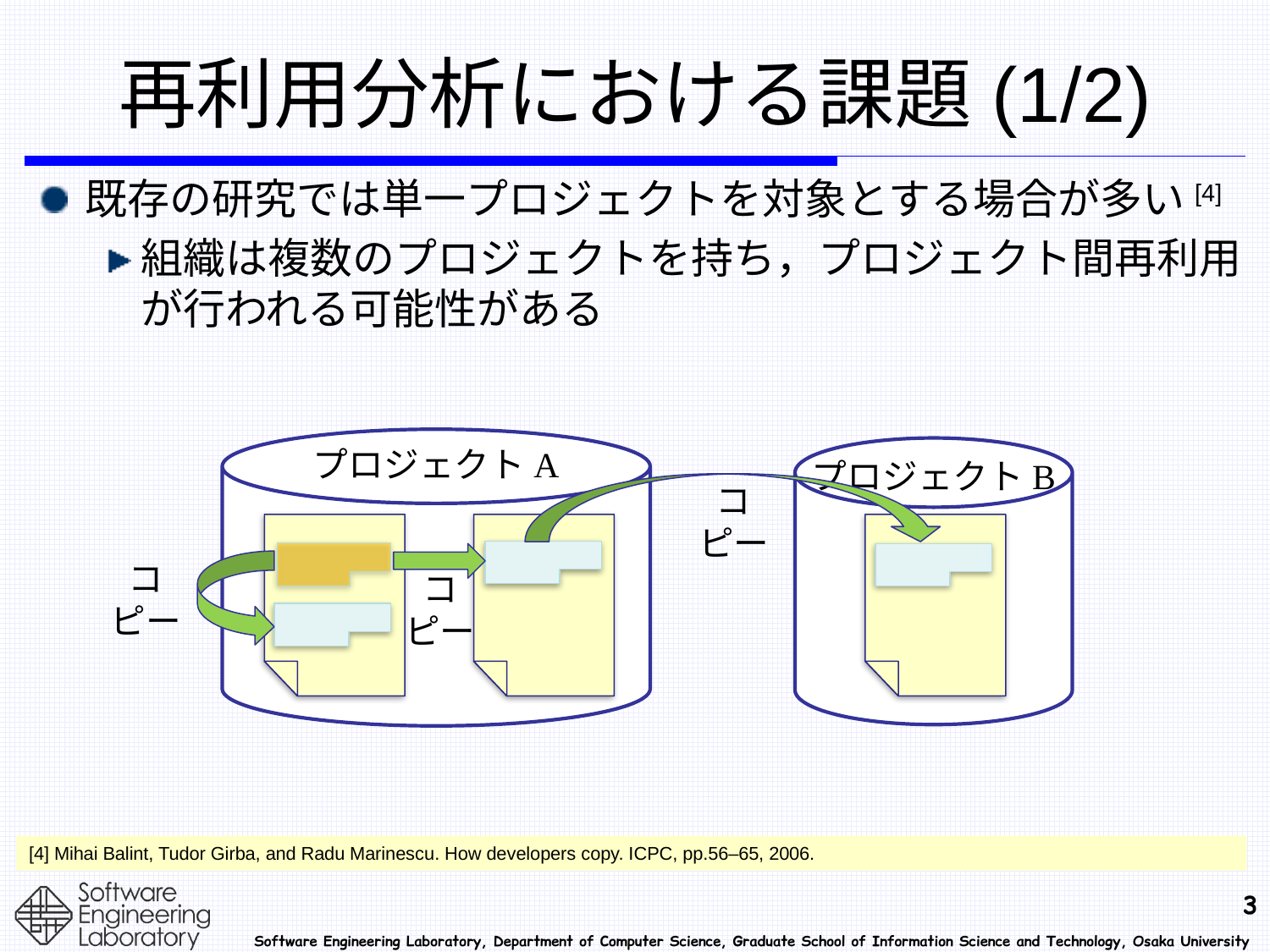

# 再利用分析における課題(1/2)
既存の研究では単一プロジェクトを対象とする場合が多い[4]
組織は複数のプロジェクトを持ち，プロジェクト間再利用が行われる可能性がある

プロジェクトA

プロジェクトB

コピー

コピー

コピー

[4] Mihai Balint, Tudor Girba, and Radu Marinescu. How developers copy. ICPC, pp.56–65, 2006.